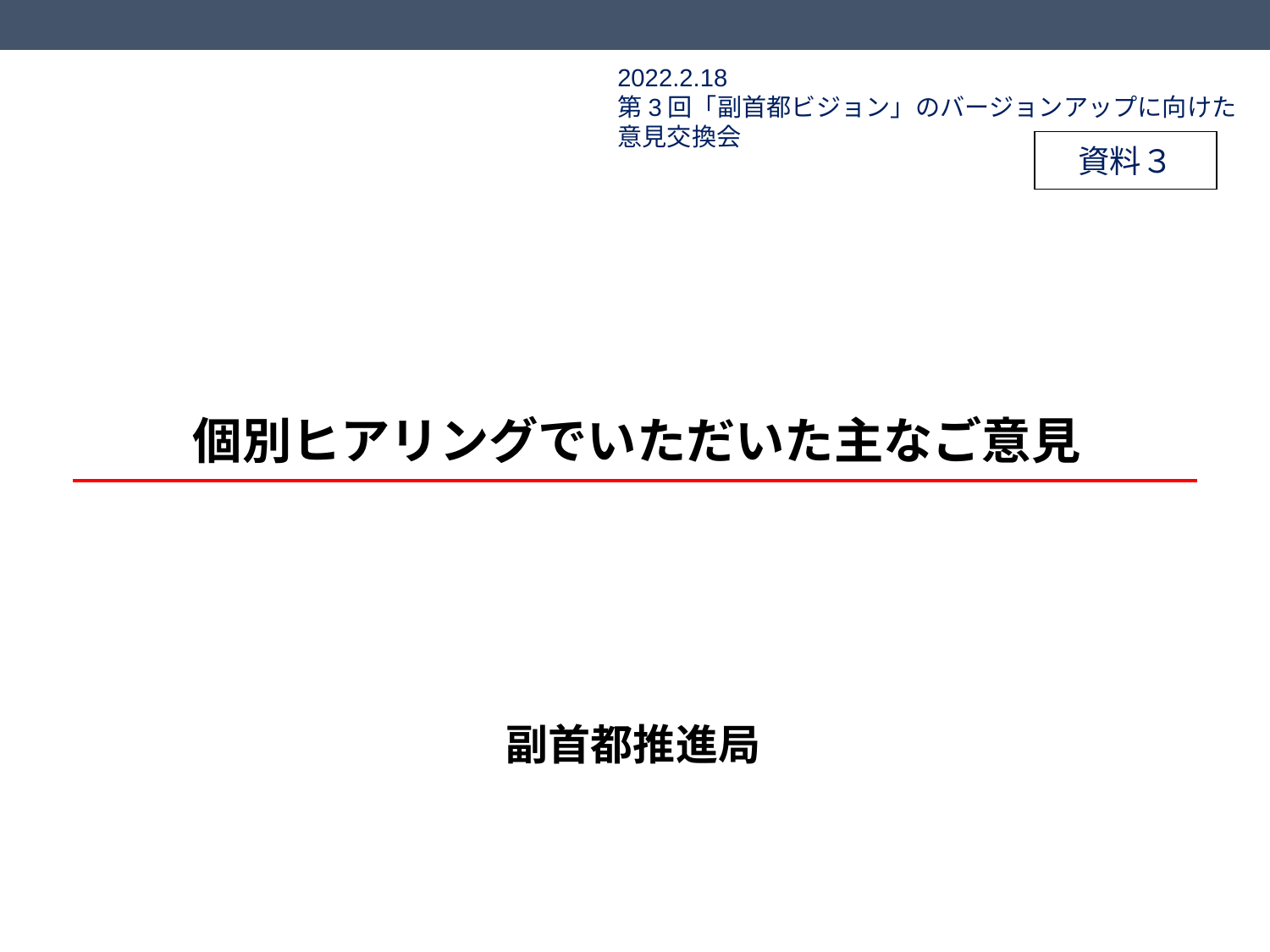

2022.2.18
第3回「副首都ビジョン」のバージョンアップに向けた意見交換会
資料３
# 個別ヒアリングでいただいた主なご意見

副首都推進局